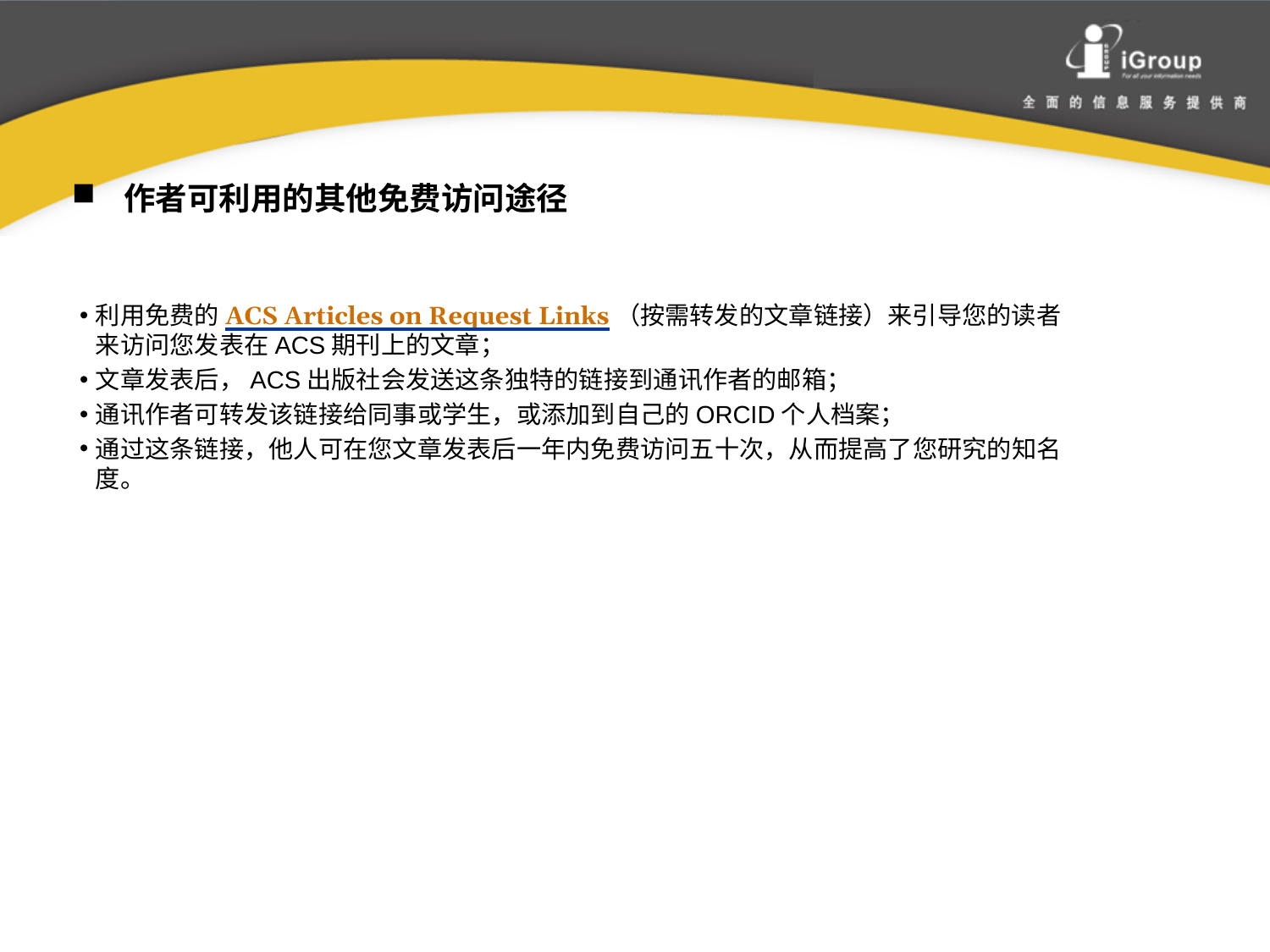

作者可利用的其他免费访问途径
利用免费的ACS Articles on Request Links（按需转发的文章链接）来引导您的读者来访问您发表在ACS期刊上的文章；
文章发表后，ACS出版社会发送这条独特的链接到通讯作者的邮箱；
通讯作者可转发该链接给同事或学生，或添加到自己的ORCID个人档案；
通过这条链接，他人可在您文章发表后一年内免费访问五十次，从而提高了您研究的知名度。